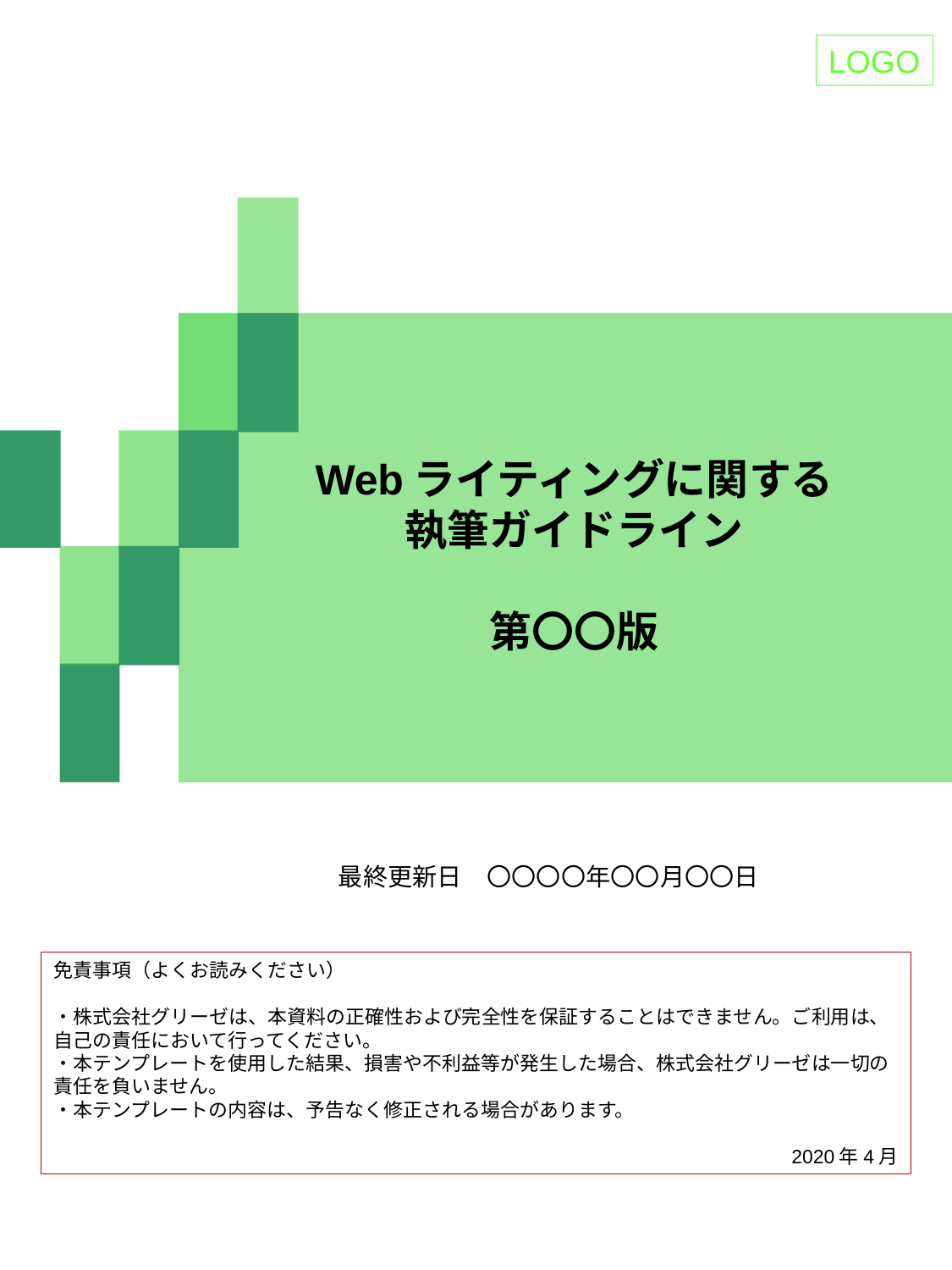

# Webライティングに関する執筆ガイドライン 第〇〇版
最終更新日　〇〇〇〇年〇〇月〇〇日
免責事項（よくお読みください）

・株式会社グリーゼは、本資料の正確性および完全性を保証することはできません。ご利用は、自己の責任において行ってください。
・本テンプレートを使用した結果、損害や不利益等が発生した場合、株式会社グリーゼは一切の責任を負いません。
・本テンプレートの内容は、予告なく修正される場合があります。

2020年4月